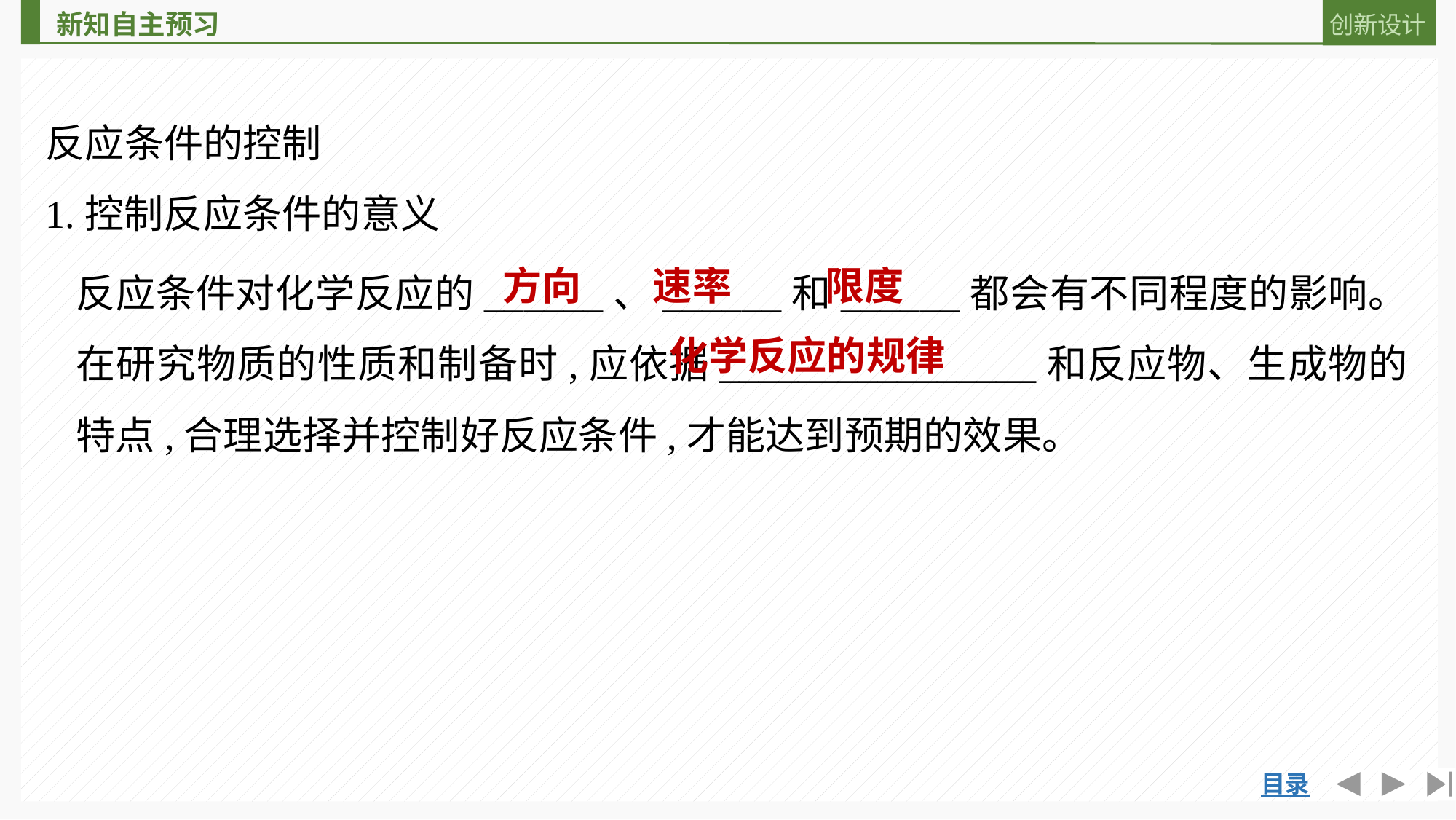

反应条件的控制
1.控制反应条件的意义
反应条件对化学反应的______、______和______都会有不同程度的影响。在研究物质的性质和制备时,应依据________________和反应物、生成物的特点,合理选择并控制好反应条件,才能达到预期的效果。
速率
方向
限度
化学反应的规律